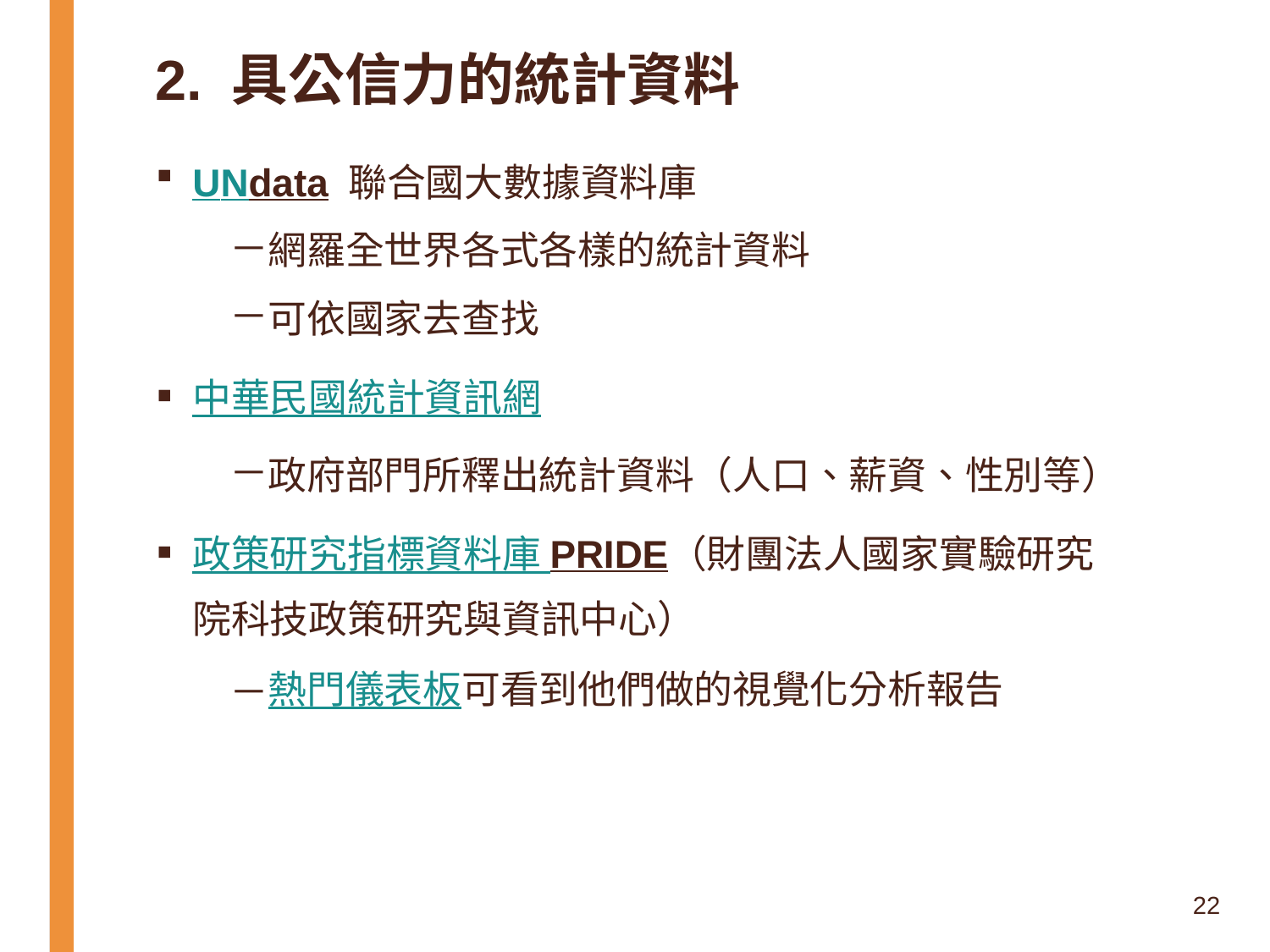

# 2. 具公信力的統計資料
UNdata 聯合國大數據資料庫
網羅全世界各式各樣的統計資料
可依國家去查找
中華民國統計資訊網
政府部門所釋出統計資料（人口、薪資、性別等）
政策研究指標資料庫 PRIDE（財團法人國家實驗研究院科技政策研究與資訊中心）
熱門儀表板可看到他們做的視覺化分析報告

22